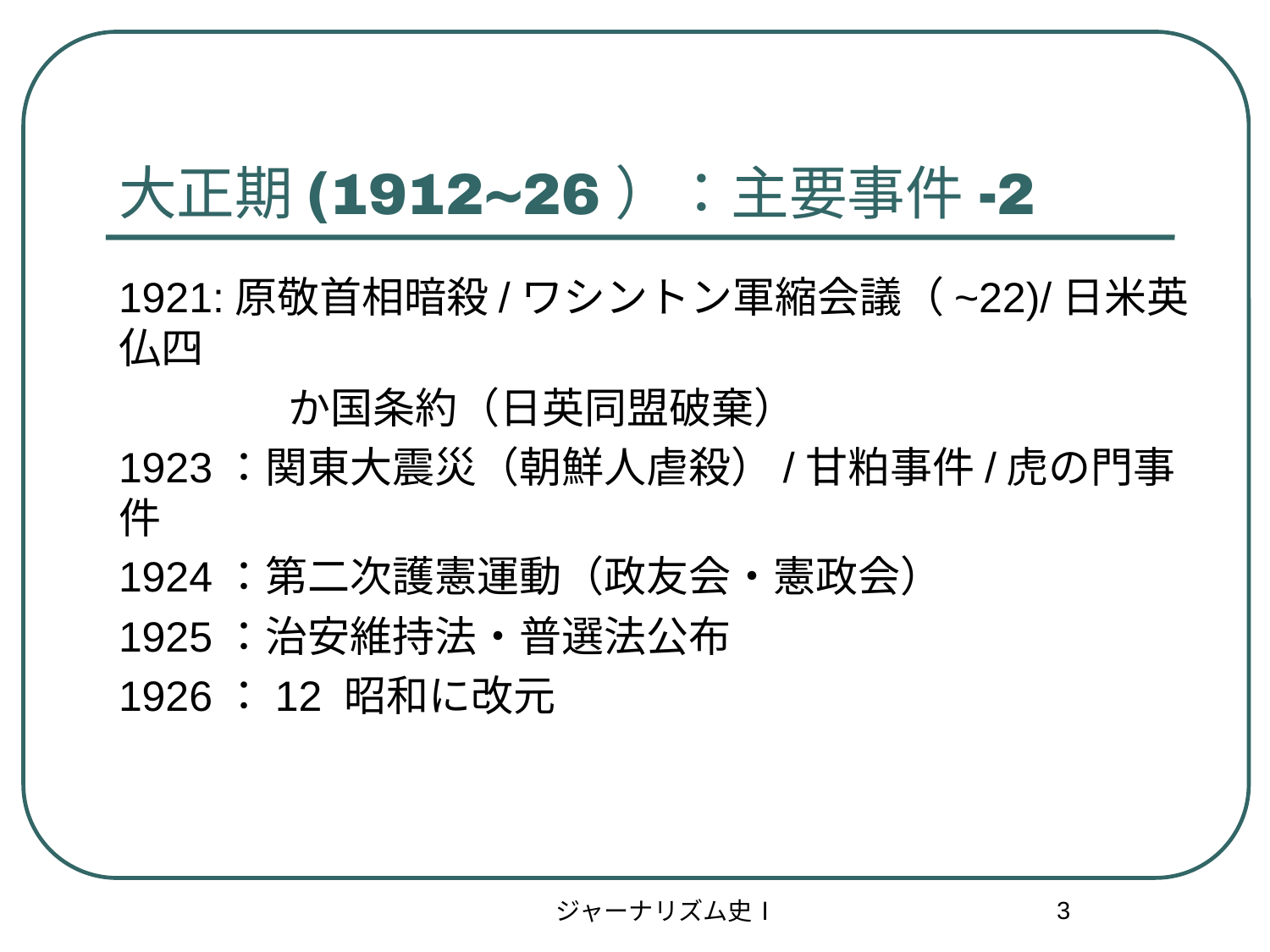

# 大正期(1912~26）：主要事件-2
1921:原敬首相暗殺/ワシントン軍縮会議（~22)/日米英仏四
　　　　か国条約（日英同盟破棄）
1923：関東大震災（朝鮮人虐殺）/甘粕事件/虎の門事件
1924：第二次護憲運動（政友会・憲政会）
1925：治安維持法・普選法公布
1926：12 昭和に改元

3
ジャーナリズム史Ⅰ